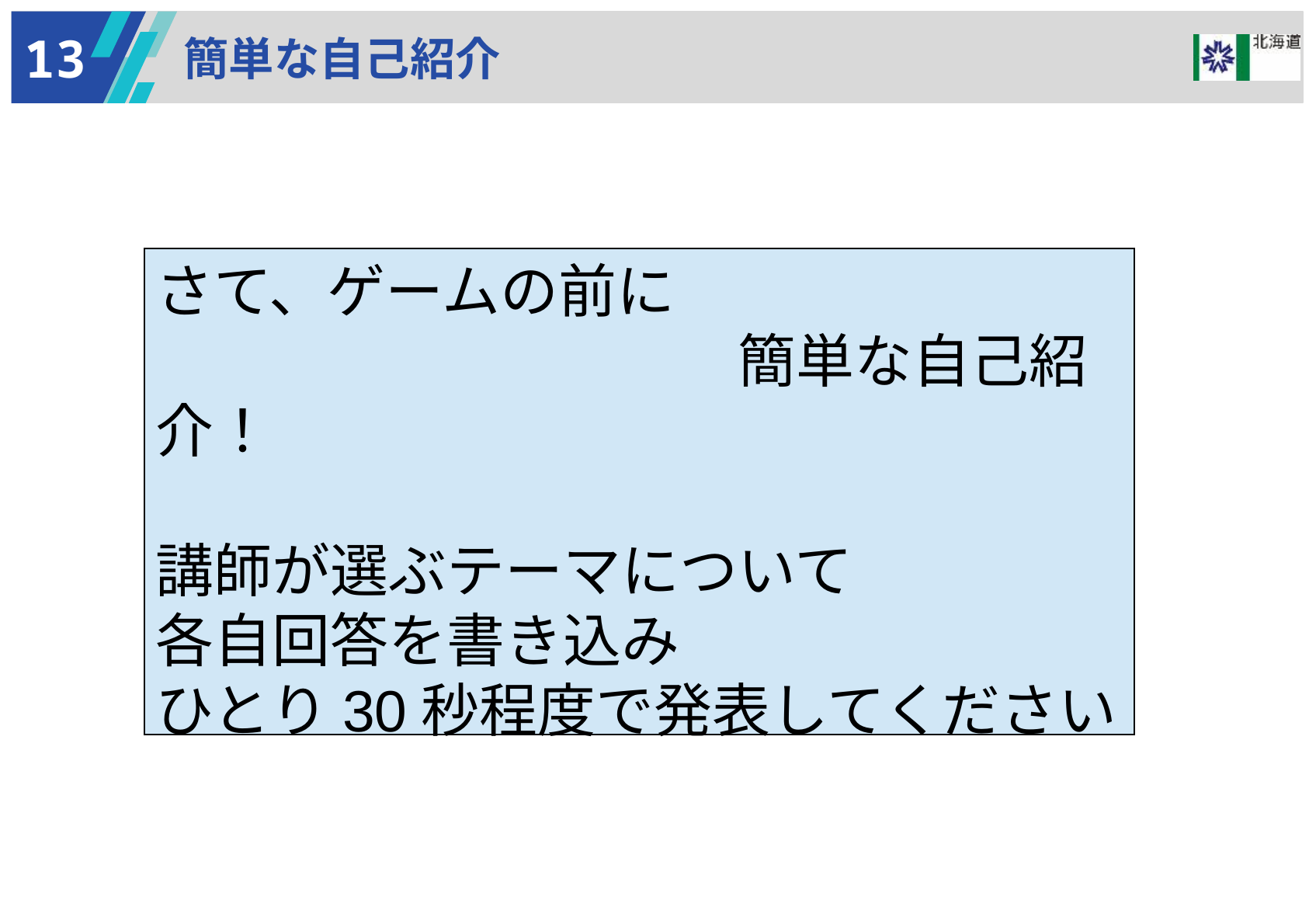

13
簡単な自己紹介
さて、ゲームの前に
　　　　　　　　　　簡単な自己紹介！

講師が選ぶテーマについて
各自回答を書き込み
ひとり30秒程度で発表してください